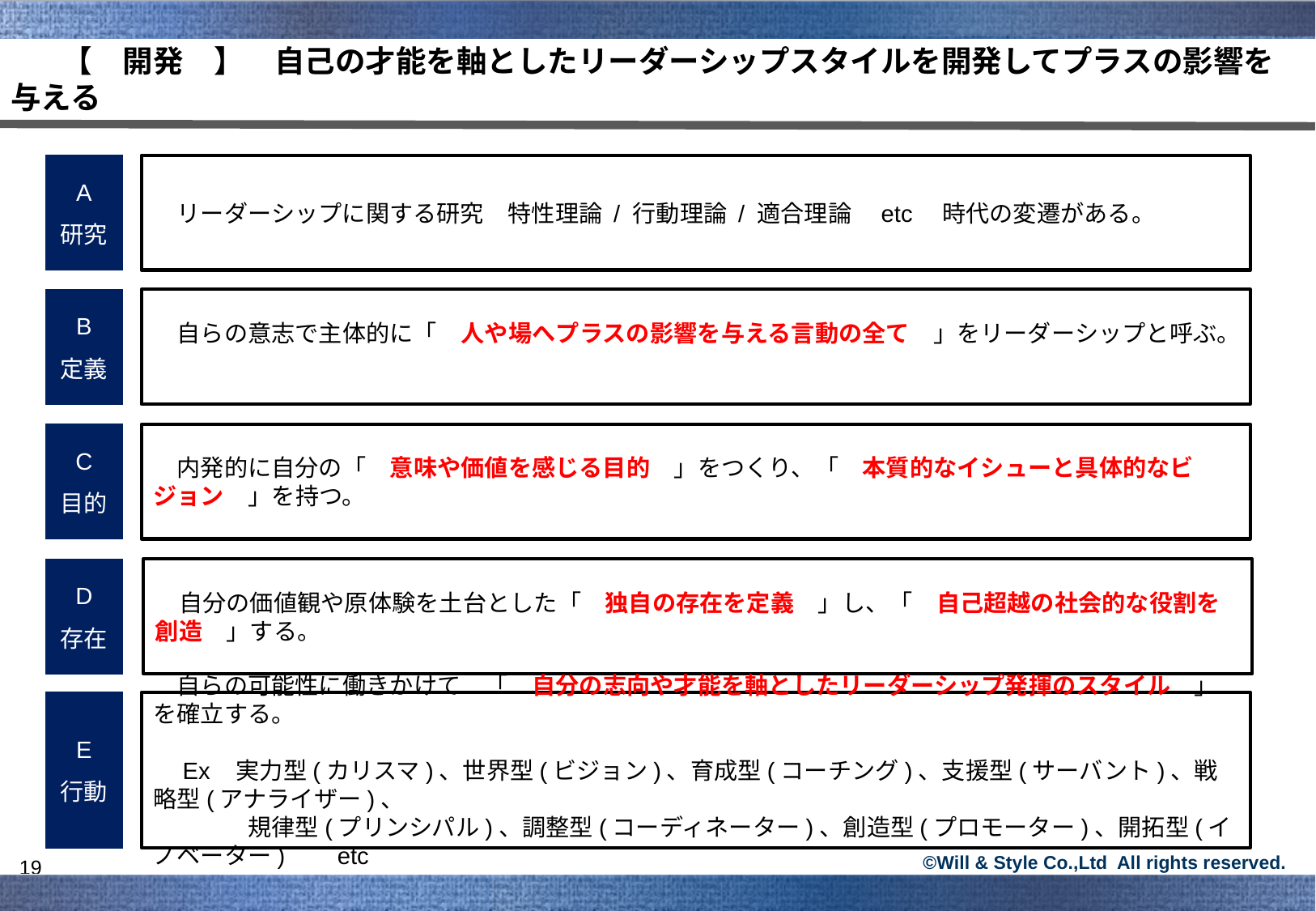

【　開発　】　自己の才能を軸としたリーダーシップスタイルを開発してプラスの影響を与える
A
研究
　リーダーシップに関する研究　特性理論 / 行動理論 / 適合理論　etc　時代の変遷がある。
B
定義
　自らの意志で主体的に「　人や場へプラスの影響を与える言動の全て　」をリーダーシップと呼ぶ。
C
目的
　内発的に自分の「　意味や価値を感じる目的　」をつくり、「　本質的なイシューと具体的なビジョン　」を持つ。
D
存在
　自分の価値観や原体験を土台とした「　独自の存在を定義　」し、「　自己超越の社会的な役割を創造　」する。
E
行動
　自らの可能性に働きかけて　「　自分の志向や才能を軸としたリーダーシップ発揮のスタイル　」を確立する。

　Ex   実力型(カリスマ)、世界型(ビジョン)、育成型(コーチング)、支援型(サーバント)、戦略型(アナライザー)、
　　　　規律型(プリンシパル)、調整型(コーディネーター)、創造型(プロモーター)、開拓型(イノベーター) 　  etc